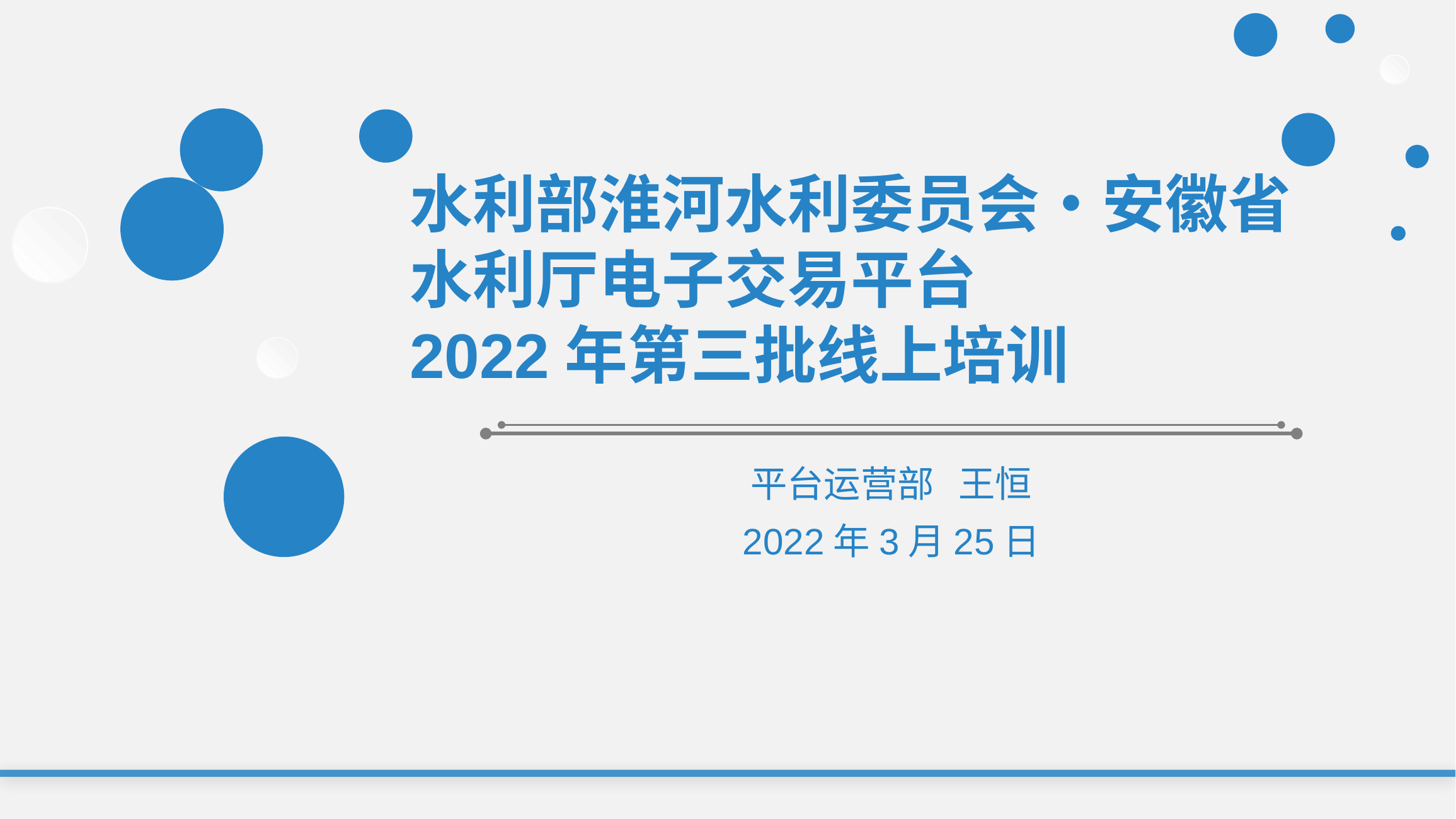

水利部淮河水利委员会•安徽省水利厅电子交易平台
2022年第三批线上培训

平台运营部   王恒
2022年3月25日